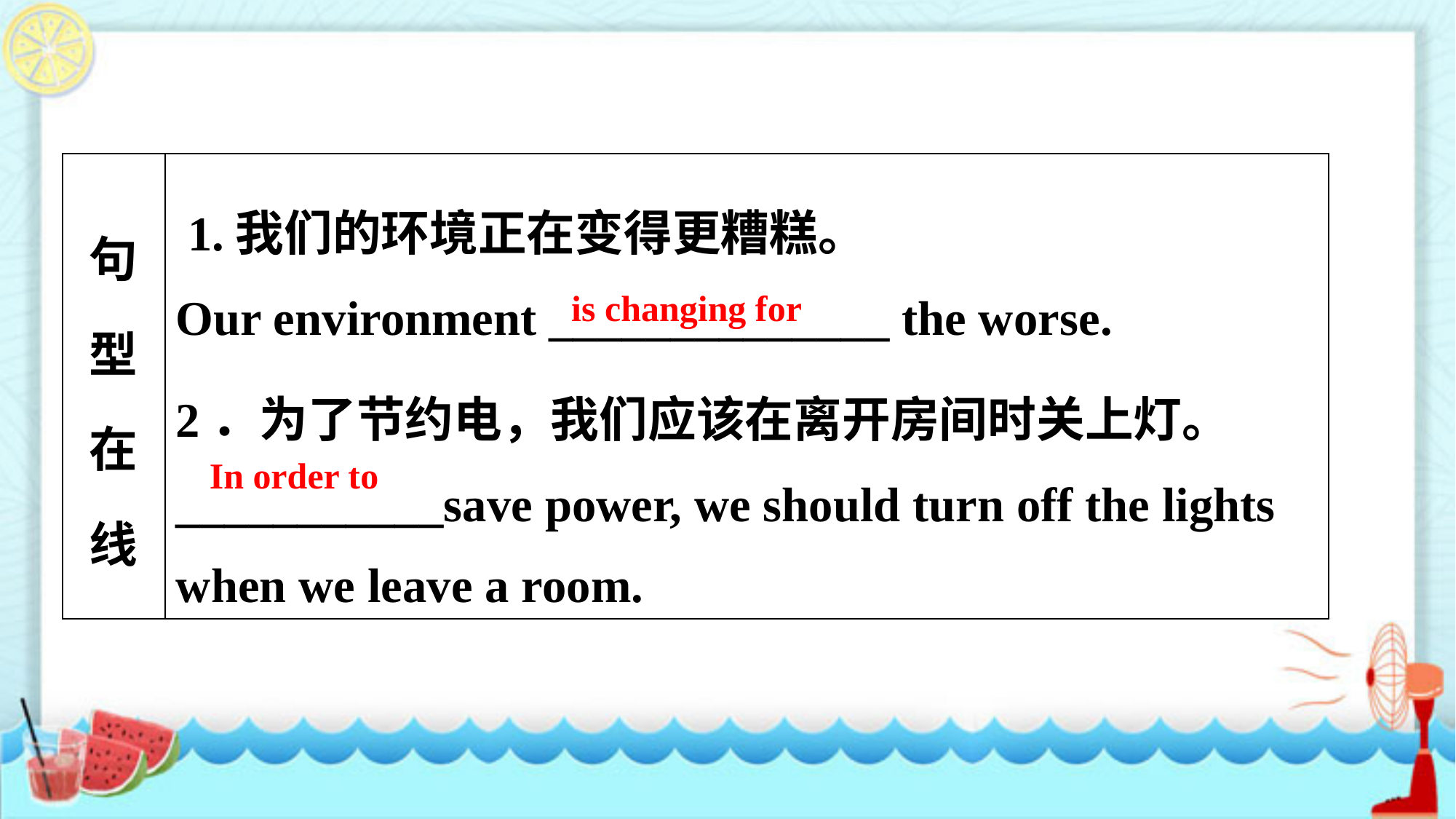

| 句 型 在 线 | 1.我们的环境正在变得更糟糕。 Our environment \_\_\_\_\_\_\_\_\_\_\_\_\_\_ the worse. 2．为了节约电，我们应该在离开房间时关上灯。 \_\_\_\_\_\_\_\_\_\_\_save power, we should turn off the lights when we leave a room. |
| --- | --- |
is changing for
In order to